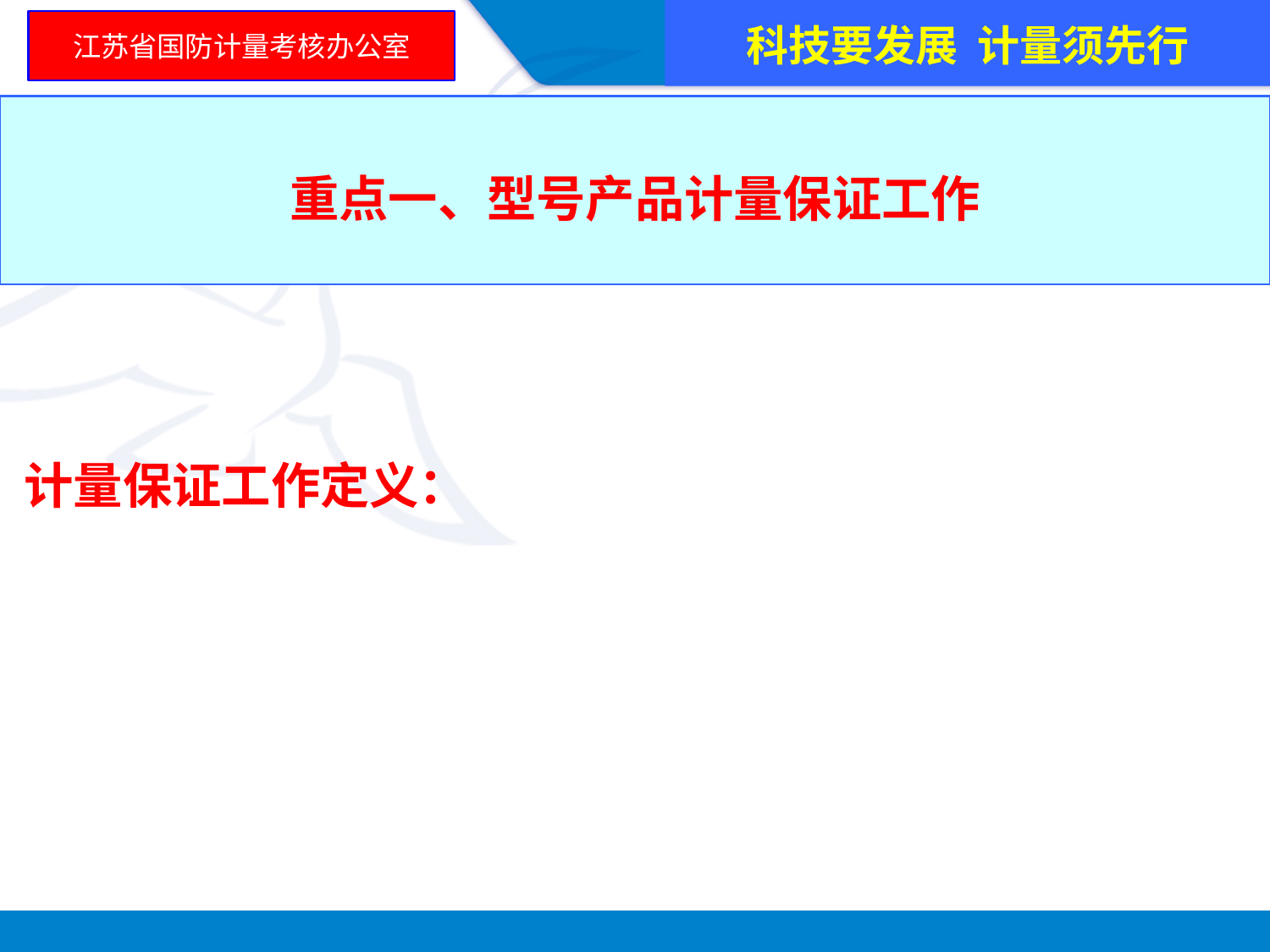

科技要发展  计量须先行
江苏省国防计量考核办公室
重点一、型号产品计量保证工作

计量保证工作定义：以国家（国防）法规为基础，采取先进的科学技术手段，通过一定的组织形式，在保证量值统一的条件下，达到所要求的测量准确度，以保证产品、工艺和工程质量。即通过技术、法制和组织手段，保证型号产品质量，提高效率、提高水平。